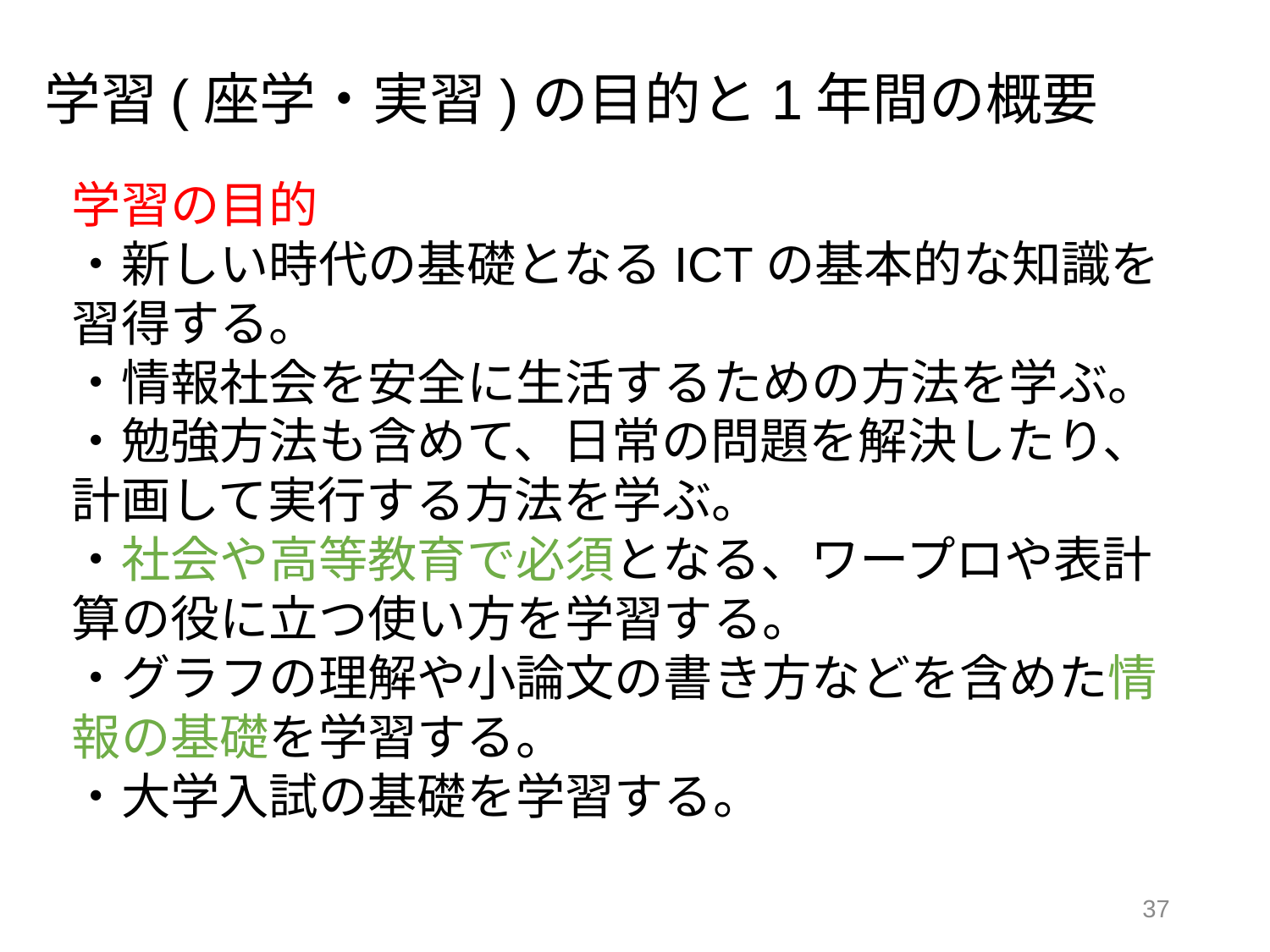

# 学習(座学・実習)の目的と1年間の概要
学習の目的
・新しい時代の基礎となるICTの基本的な知識を習得する。
・情報社会を安全に生活するための方法を学ぶ。
・勉強方法も含めて、日常の問題を解決したり、計画して実行する方法を学ぶ。
・社会や高等教育で必須となる、ワープロや表計算の役に立つ使い方を学習する。
・グラフの理解や小論文の書き方などを含めた情報の基礎を学習する。
・大学入試の基礎を学習する。

37